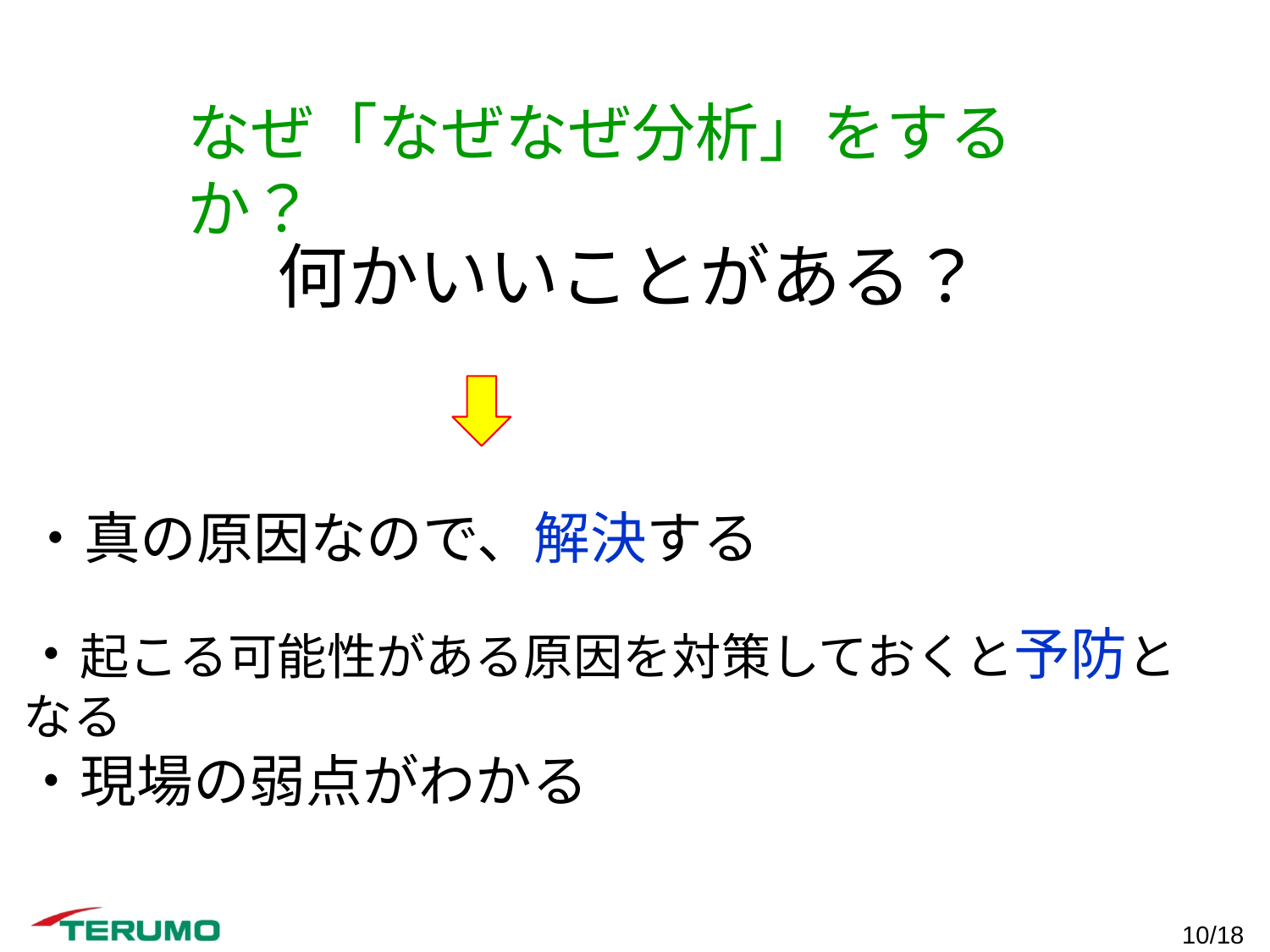

なぜ「なぜなぜ分析」をするか？
何かいいことがある？

・真の原因なので、解決する
・起こる可能性がある原因を対策しておくと予防となる
・現場の弱点がわかる